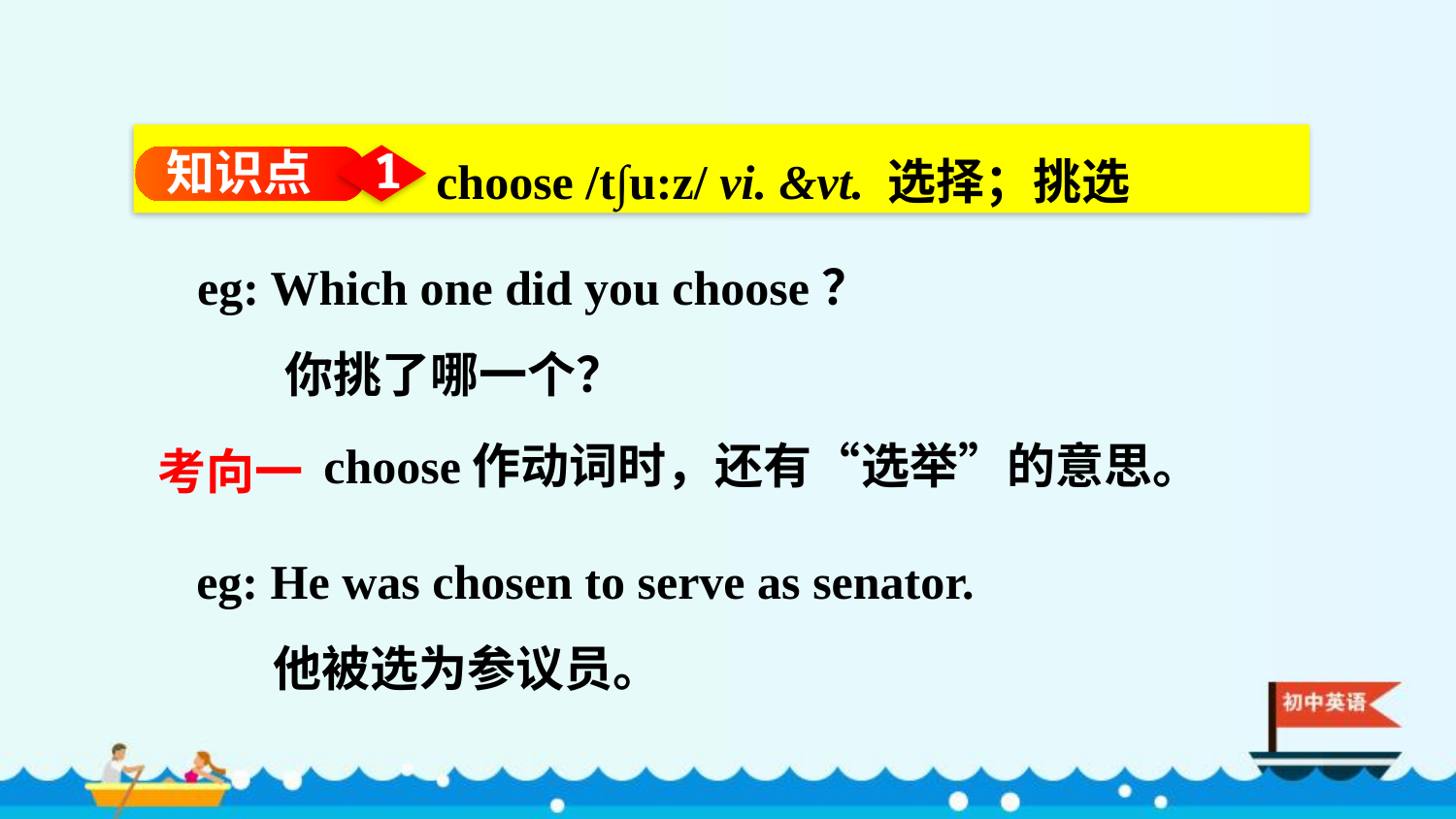

choose /t∫u:z/ vi. &vt. 选择；挑选
知识点
1

eg: Which one did you choose？
       你挑了哪一个？
考向一
choose作动词时，还有“选举”的意思。
eg: He was chosen to serve as senator.
      他被选为参议员。